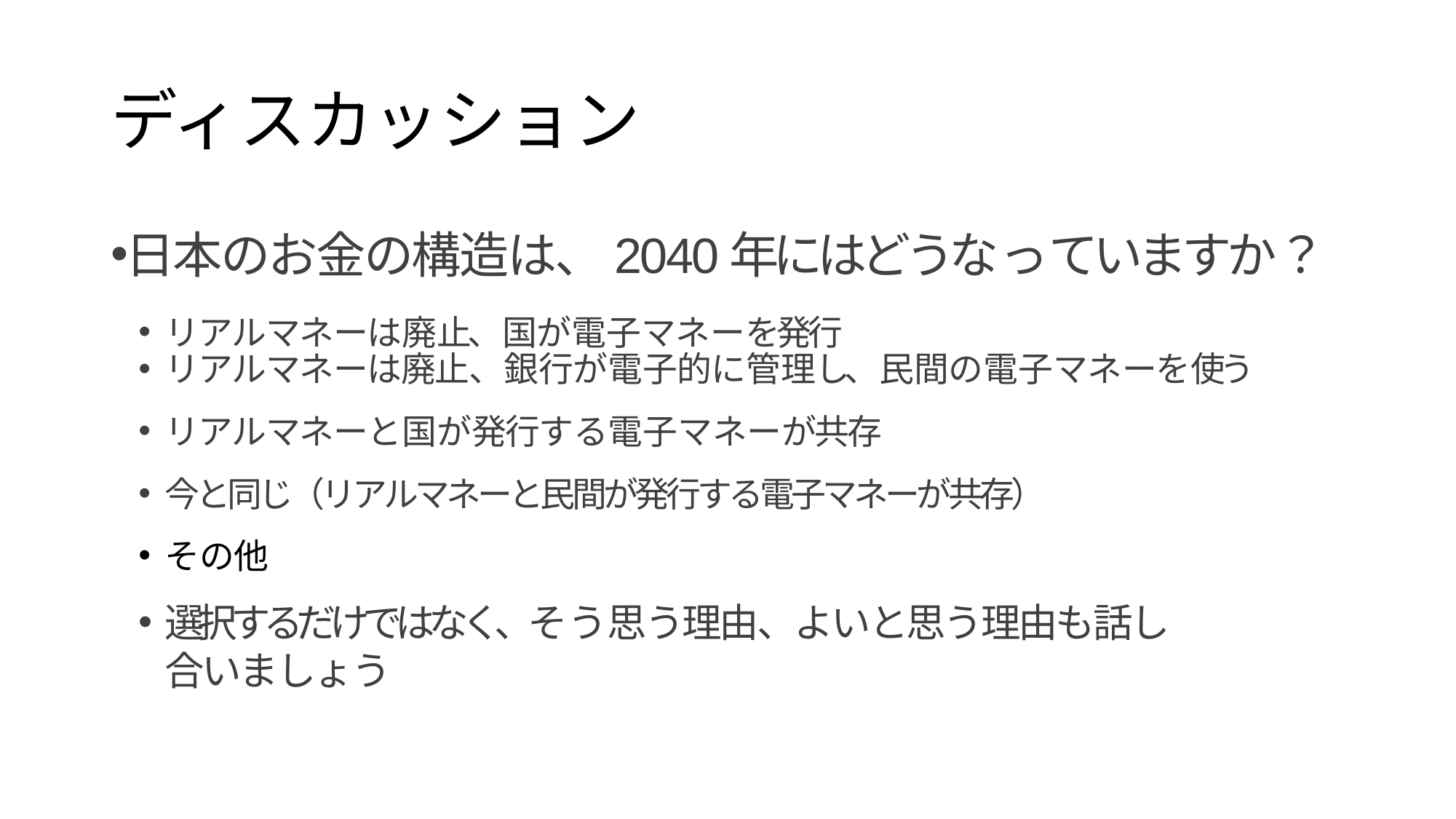

# ディスカッション
日本のお金の構造は、2040年にはどうなっていますか？
リアルマネーは廃止、国が電子マネーを発行
リアルマネーは廃止、銀行が電子的に管理し、民間の電子マネーを使う
リアルマネーと国が発行する電子マネーが共存
今と同じ（リアルマネーと民間が発行する電子マネーが共存）
その他
選択するだけではなく、そう思う理由、よいと思う理由も話し合いましょう